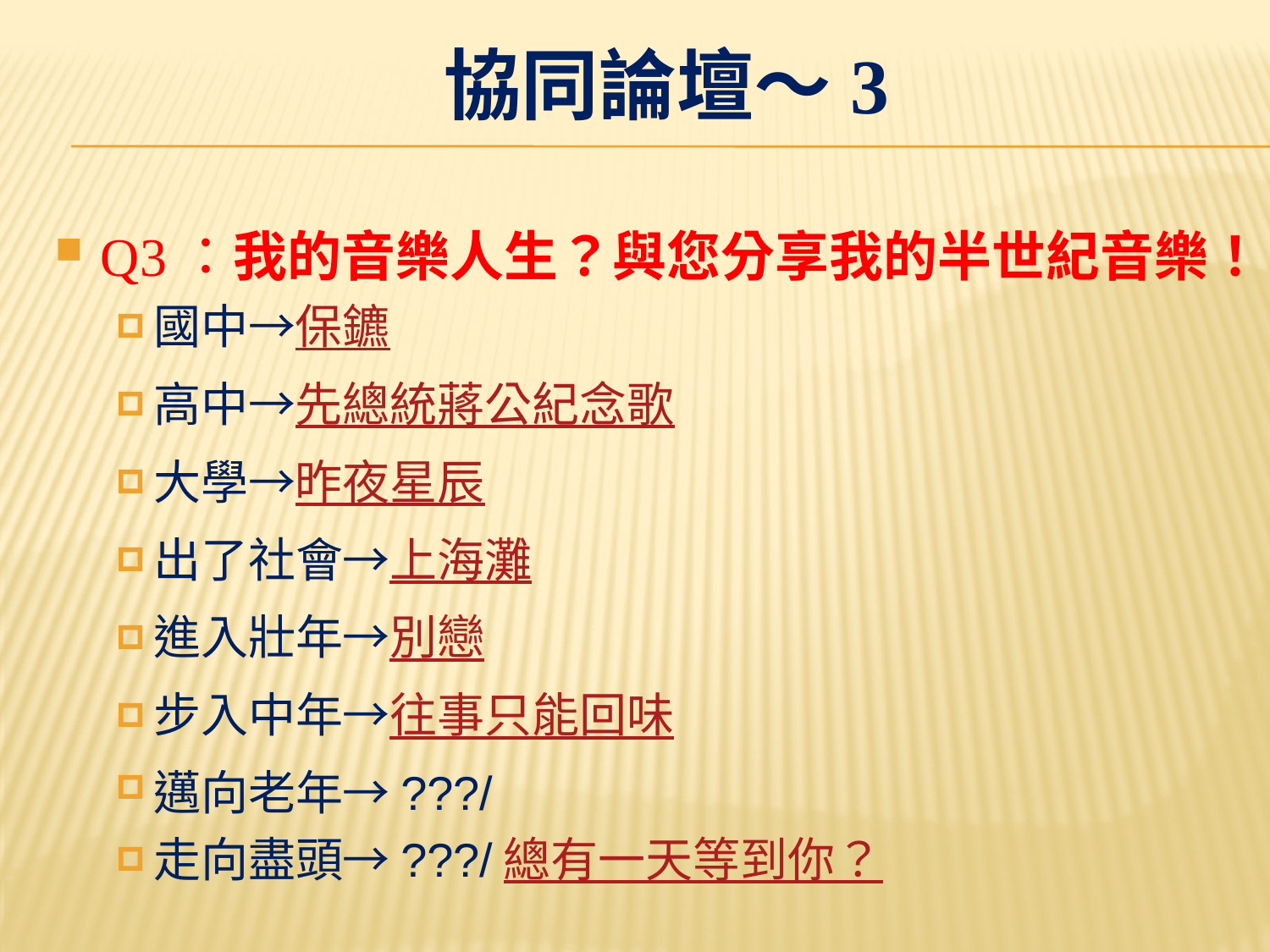

# 協同論壇～3
Q3：我的音樂人生？與您分享我的半世紀音樂！
國中→保鑣
高中→先總統蔣公紀念歌
大學→昨夜星辰
出了社會→上海灘
進入壯年→別戀
步入中年→往事只能回味
邁向老年→???/
走向盡頭→???/總有一天等到你？